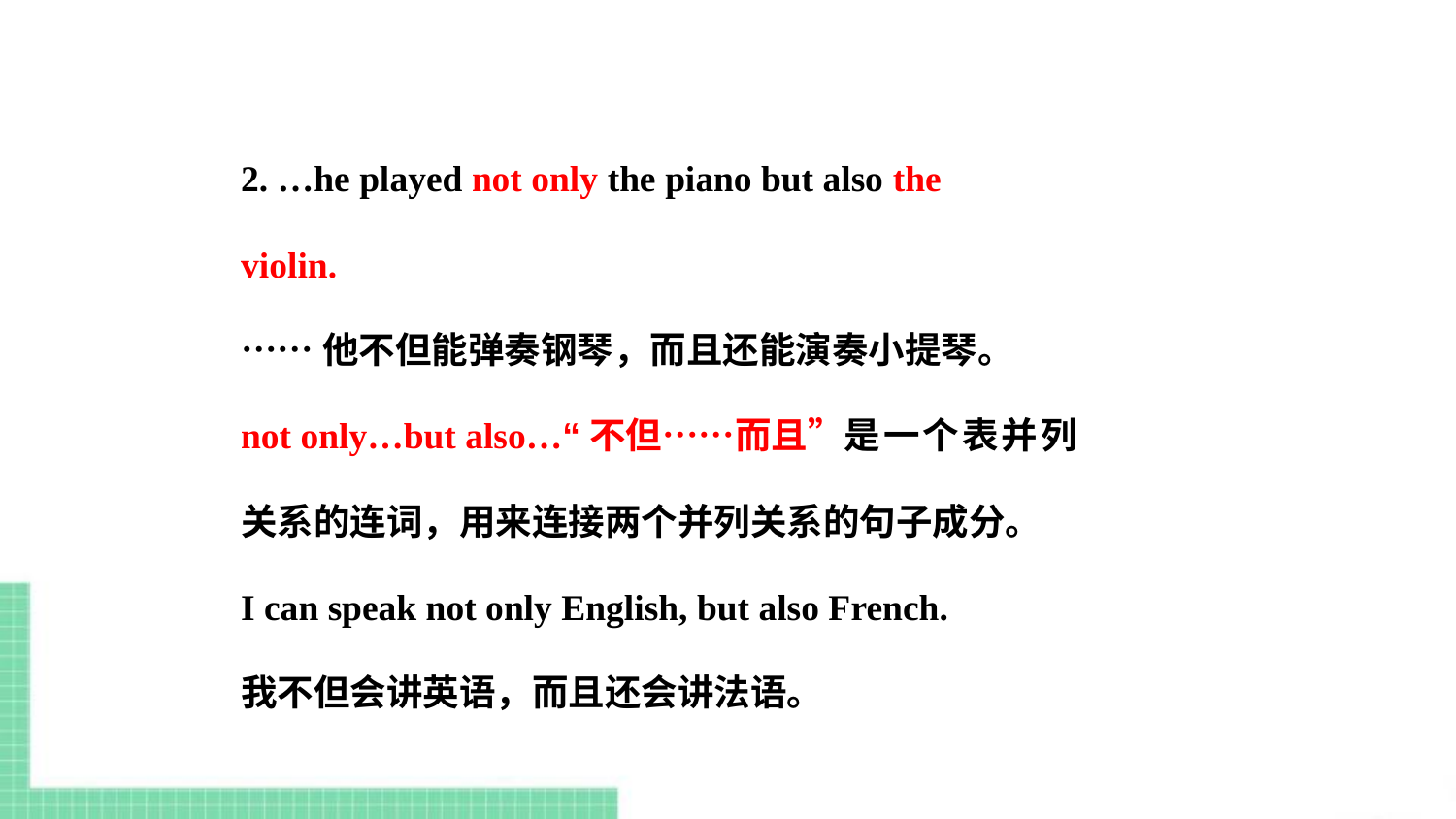

2. …he played not only the piano but also the
violin.
……他不但能弹奏钢琴，而且还能演奏小提琴。
not only…but also…“不但……而且”是一个表并列
关系的连词，用来连接两个并列关系的句子成分。
I can speak not only English, but also French.
我不但会讲英语，而且还会讲法语。